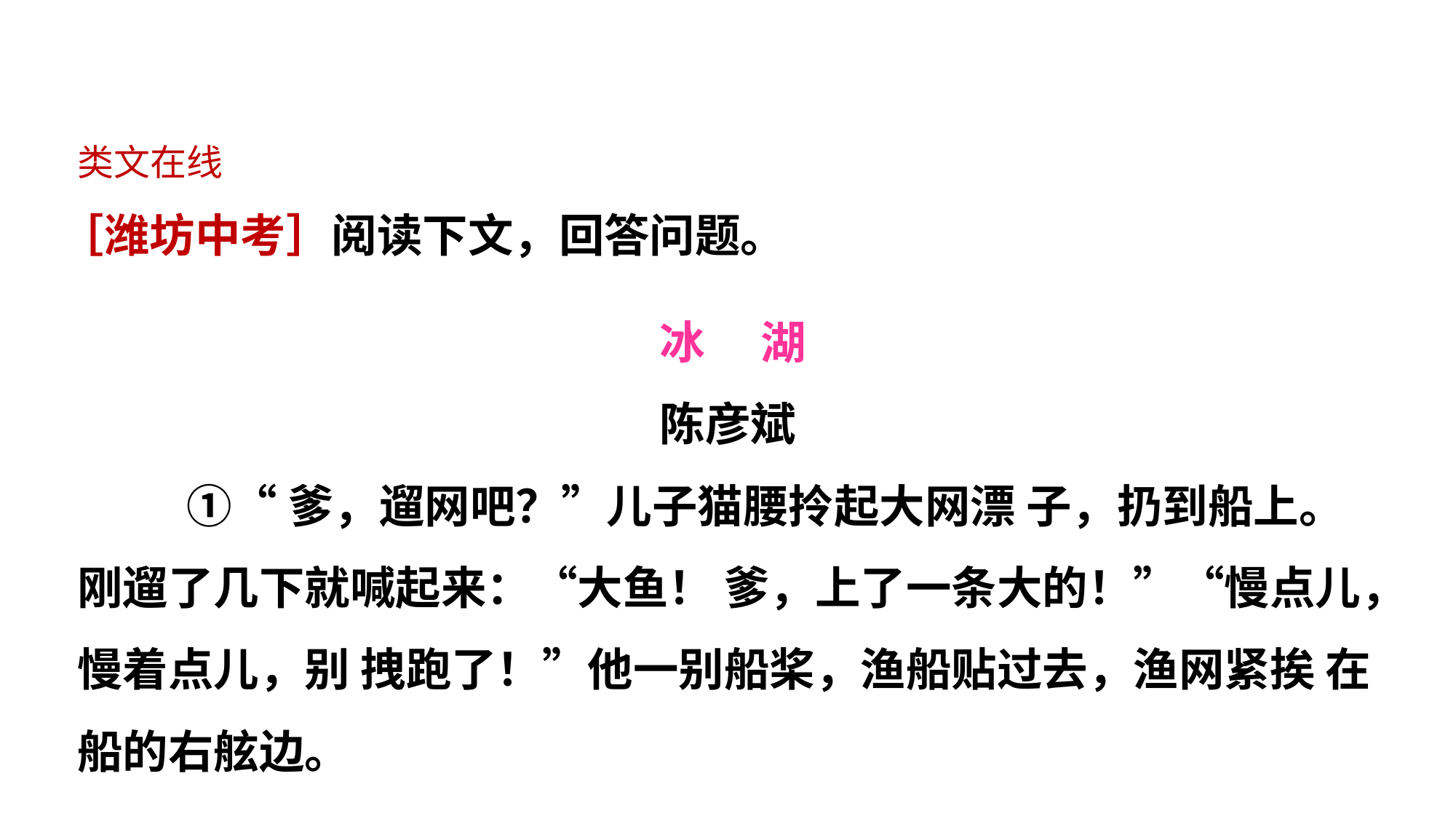

类文在线
［潍坊中考］阅读下文，回答问题。
冰  湖
陈彦斌
	①“爹，遛网吧？”儿子猫腰拎起大网漂 子，扔到船上。刚遛了几下就喊起来：“大鱼！ 爹，上了一条大的！”“慢点儿，慢着点儿，别 拽跑了！”他一别船桨，渔船贴过去，渔网紧挨 在船的右舷边。